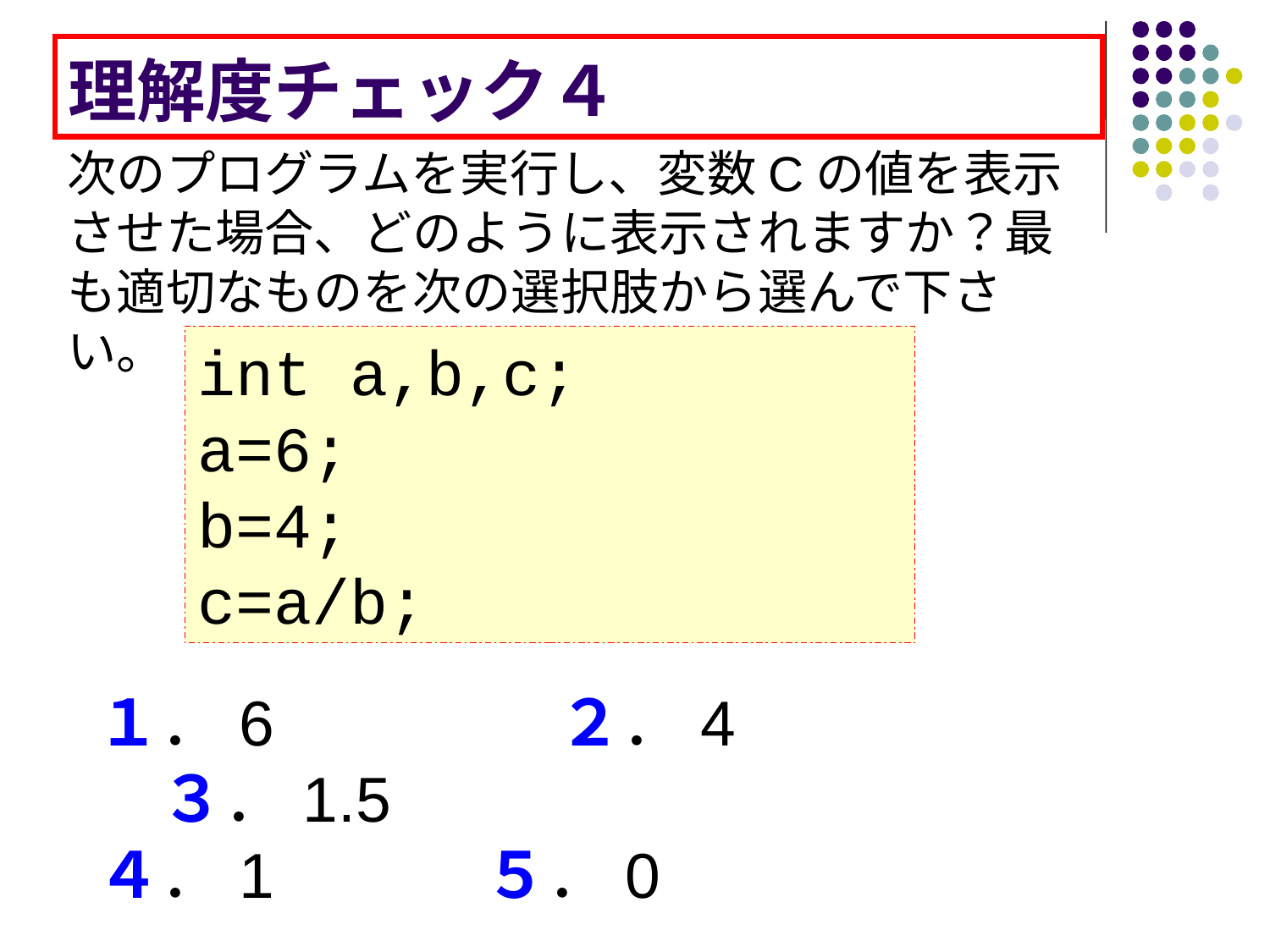

# 理解度チェック４
次のプログラムを実行し、変数Cの値を表示させた場合、どのように表示されますか？最も適切なものを次の選択肢から選んで下さい。
int a,b,c;
a=6;
b=4;
c=a/b;
１．6　　　　 ２．4         ３．1.5
４．1           ５．0